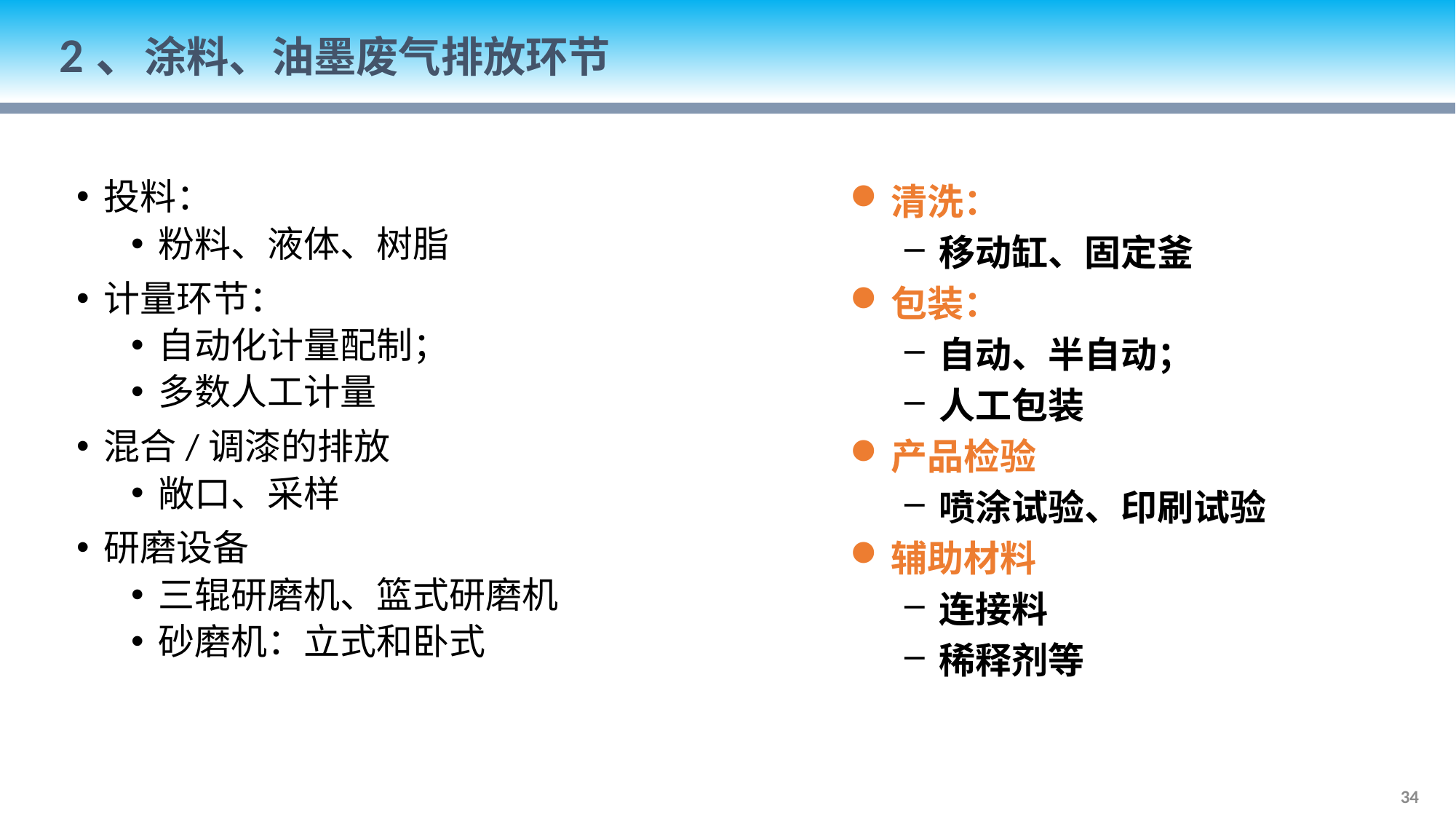

# 2、涂料、油墨废气排放环节
清洗：
移动缸、固定釜
包装：
自动、半自动；
人工包装
产品检验
喷涂试验、印刷试验
辅助材料
连接料
稀释剂等

投料：
粉料、液体、树脂
计量环节：
自动化计量配制；
多数人工计量
混合/调漆的排放
敞口、采样
研磨设备
三辊研磨机、篮式研磨机
砂磨机：立式和卧式

34